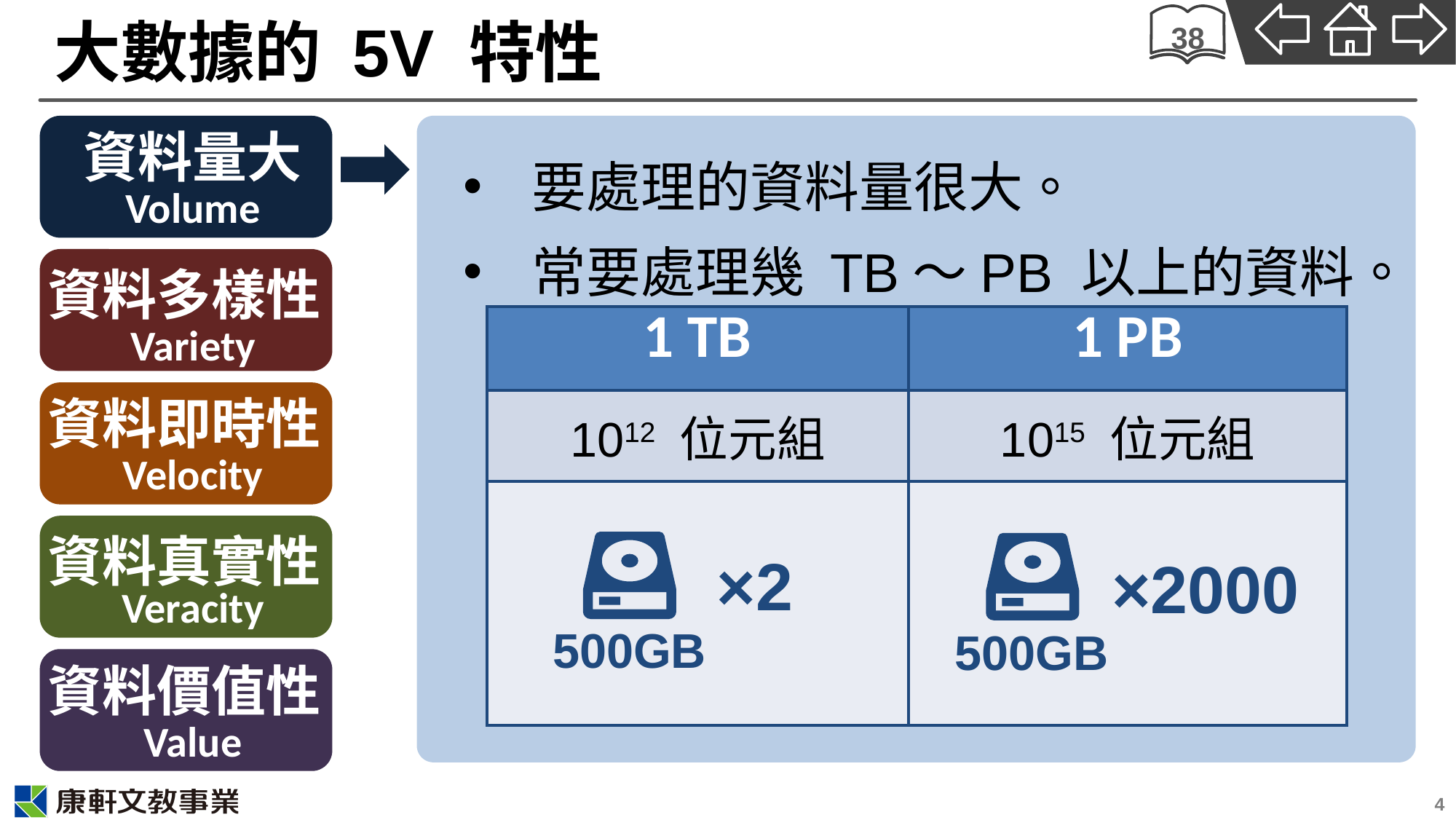

# 大數據的 5V 特性
38

資料量大
要處理的資料量很大。
常要處理幾 TB～PB 以上的資料。

Volume

資料多樣性
| 1 TB | 1 PB |
| --- | --- |
| 1012 位元組 | 1015 位元組 |
|  |  |
Variety

資料即時性
Velocity

資料真實性

×2
×2000
Veracity
500GB
500GB

資料價值性
Value
4